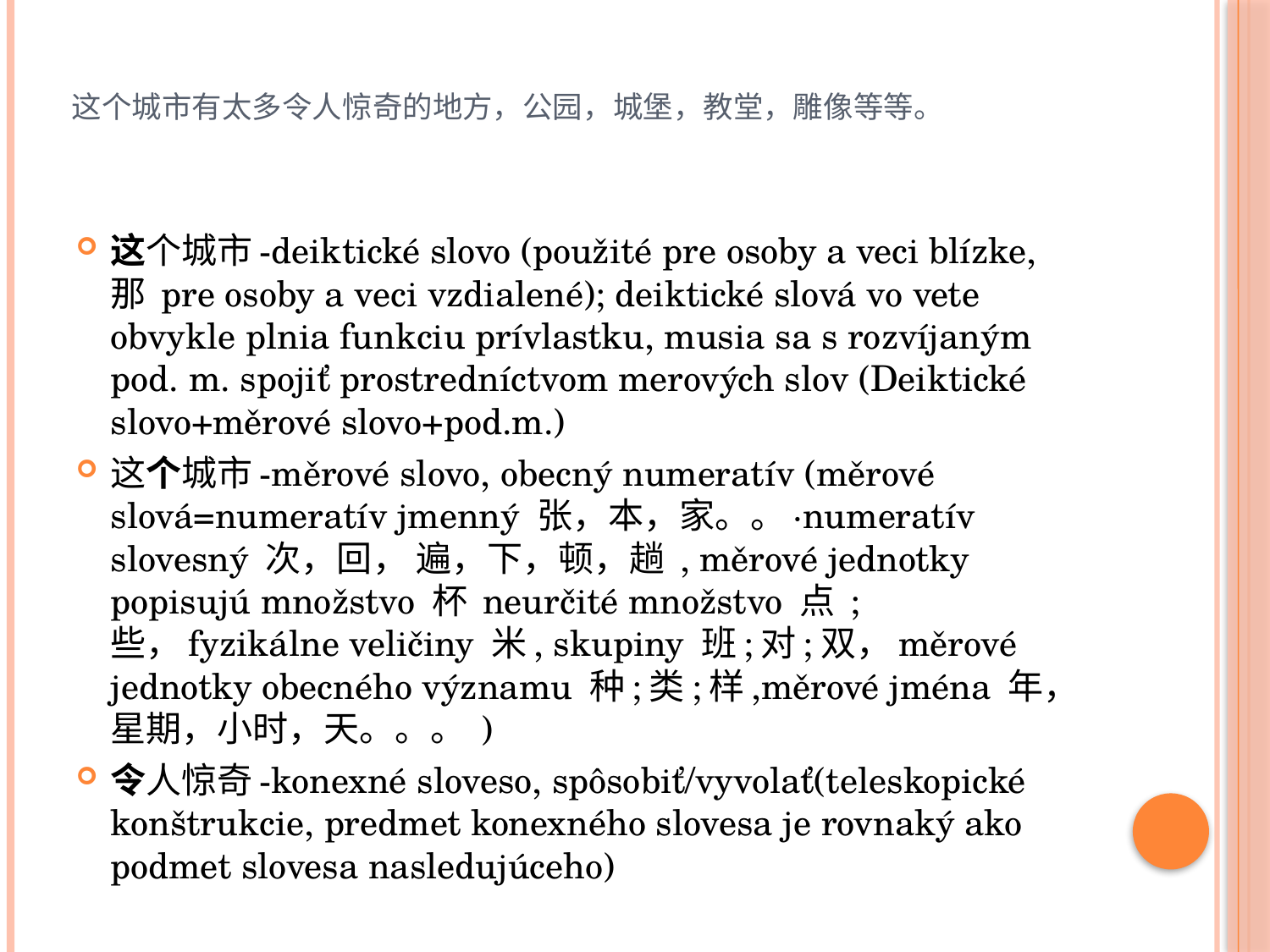

# 这个城市有太多令人惊奇的地方，公园，城堡，教堂，雕像等等。
这个城市-deiktické slovo (použité pre osoby a veci blízke, 那 pre osoby a veci vzdialené); deiktické slová vo vete obvykle plnia funkciu prívlastku, musia sa s rozvíjaným pod. m. spojiť prostredníctvom merových slov (Deiktické slovo+měrové slovo+pod.m.)
这个城市-měrové slovo, obecný numeratív (měrové slová=numeratív jmenný 张，本，家。。·numeratív slovesný 次，回， 遍，下，顿，趟 , měrové jednotky  popisujú množstvo 杯 neurčité množstvo 点 ;些，fyzikálne veličiny 米, skupiny 班;对;双，měrové jednotky obecného významu 种;类;样,měrové jména 年，星期，小时，天。。。 )
令人惊奇-konexné sloveso, spôsobiť/vyvolať(teleskopické konštrukcie, predmet konexného slovesa je rovnaký ako podmet slovesa nasledujúceho)